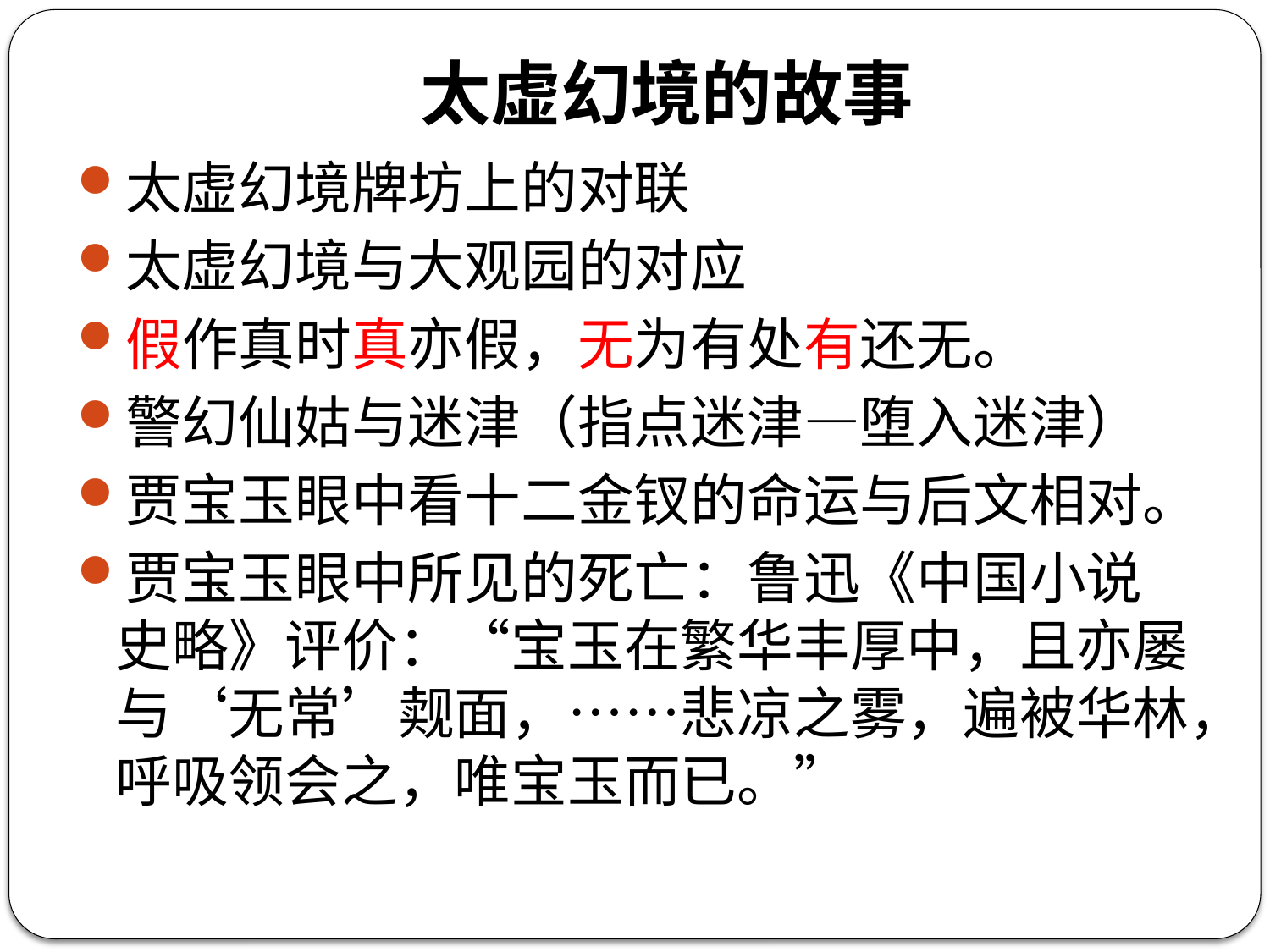

# 太虚幻境的故事
太虚幻境牌坊上的对联
太虚幻境与大观园的对应
假作真时真亦假，无为有处有还无。
警幻仙姑与迷津（指点迷津—堕入迷津）
贾宝玉眼中看十二金钗的命运与后文相对。
贾宝玉眼中所见的死亡：鲁迅《中国小说史略》评价：“宝玉在繁华丰厚中，且亦屡与‘无常’觌面，……悲凉之雾，遍被华林，呼吸领会之，唯宝玉而已。”